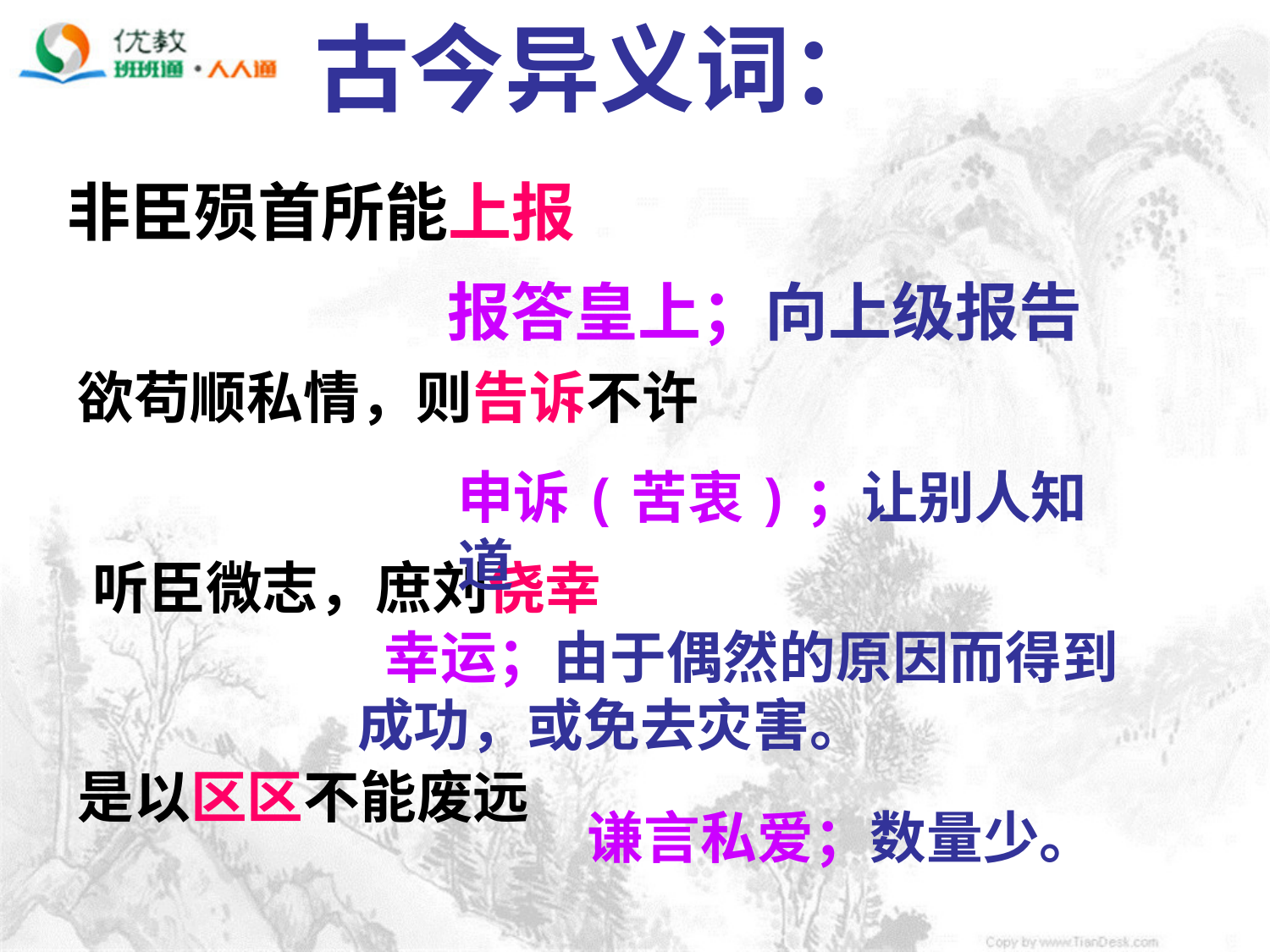

古今异义词：
非臣殒首所能上报
报答皇上；向上级报告
欲苟顺私情，则告诉不许
申诉(苦衷)；让别人知道
听臣微志，庶刘侥幸
 幸运；由于偶然的原因而得到成功，或免去灾害。
是以区区不能废远
谦言私爱；数量少。